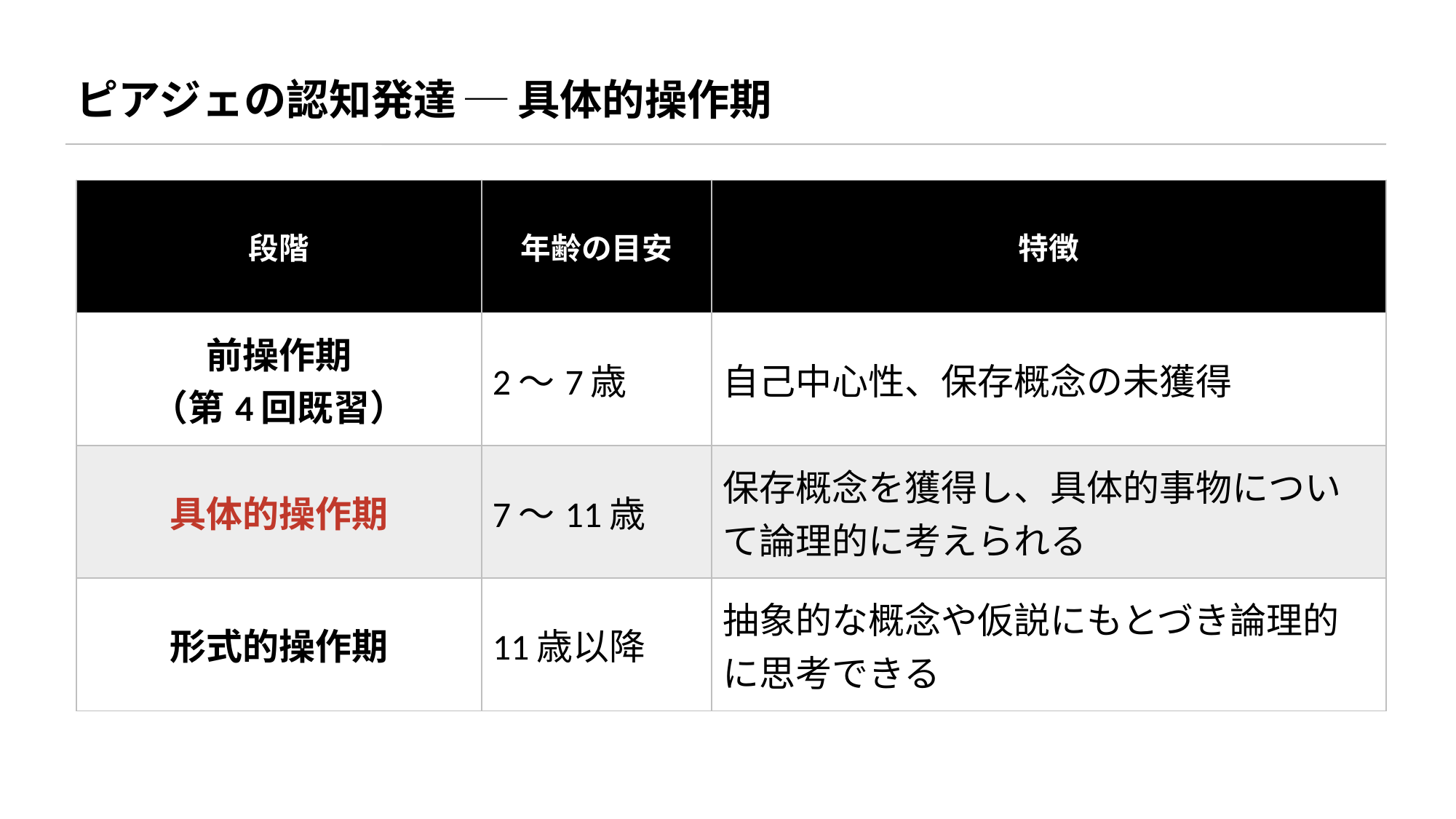

ピアジェの認知発達 ─ 具体的操作期

| 段階 | 年齢の目安 | 特徴 |
| --- | --- | --- |
| 前操作期 （第4回既習） | 2〜7歳 | 自己中心性、保存概念の未獲得 |
| 具体的操作期 | 7〜11歳 | 保存概念を獲得し、具体的事物について論理的に考えられる |
| 形式的操作期 | 11歳以降 | 抽象的な概念や仮説にもとづき論理的に思考できる |